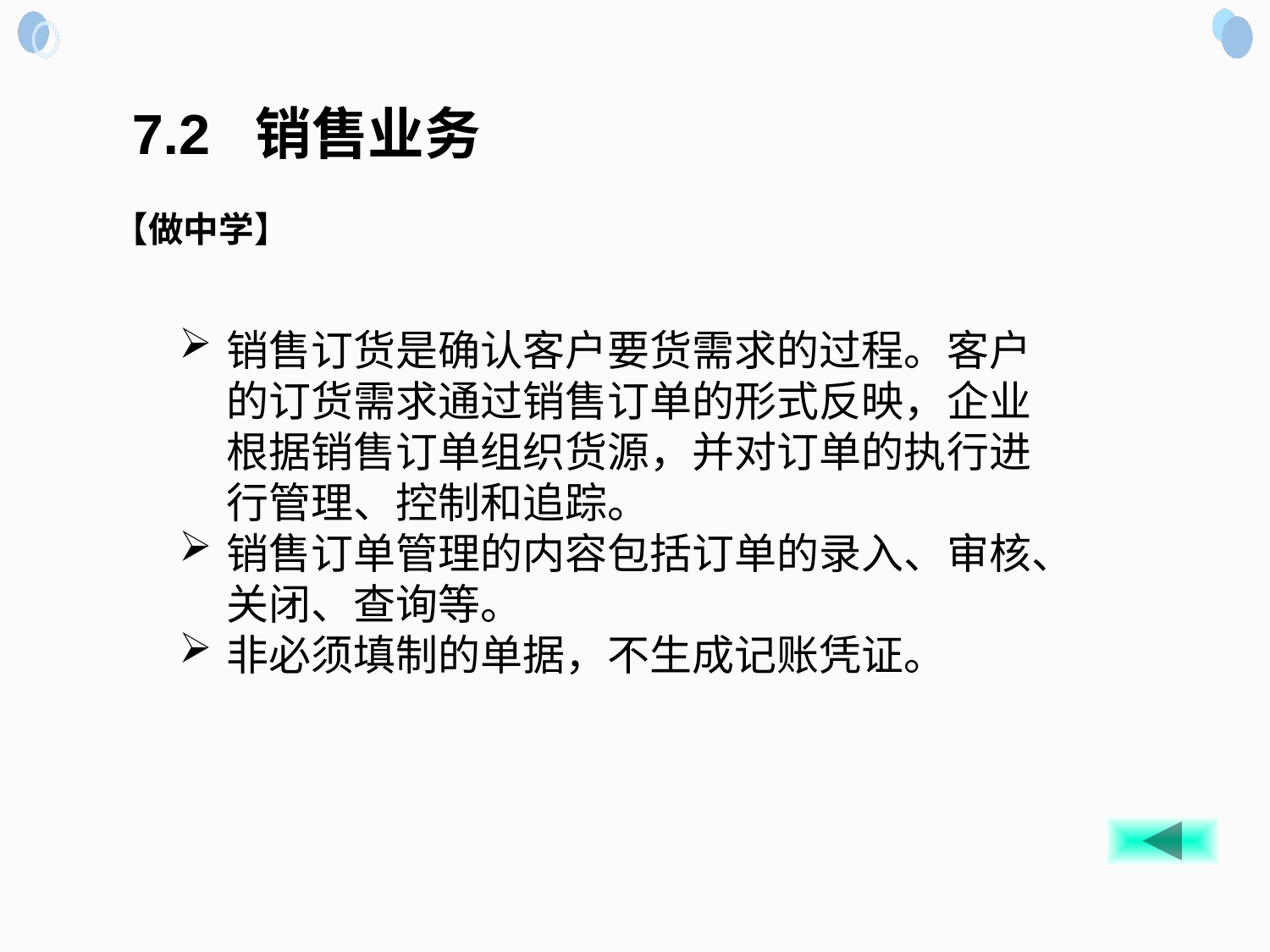

7.2  销售业务
【做中学】

销售订货是确认客户要货需求的过程。客户的订货需求通过销售订单的形式反映，企业根据销售订单组织货源，并对订单的执行进行管理、控制和追踪。
销售订单管理的内容包括订单的录入、审核、关闭、查询等。
非必须填制的单据，不生成记账凭证。